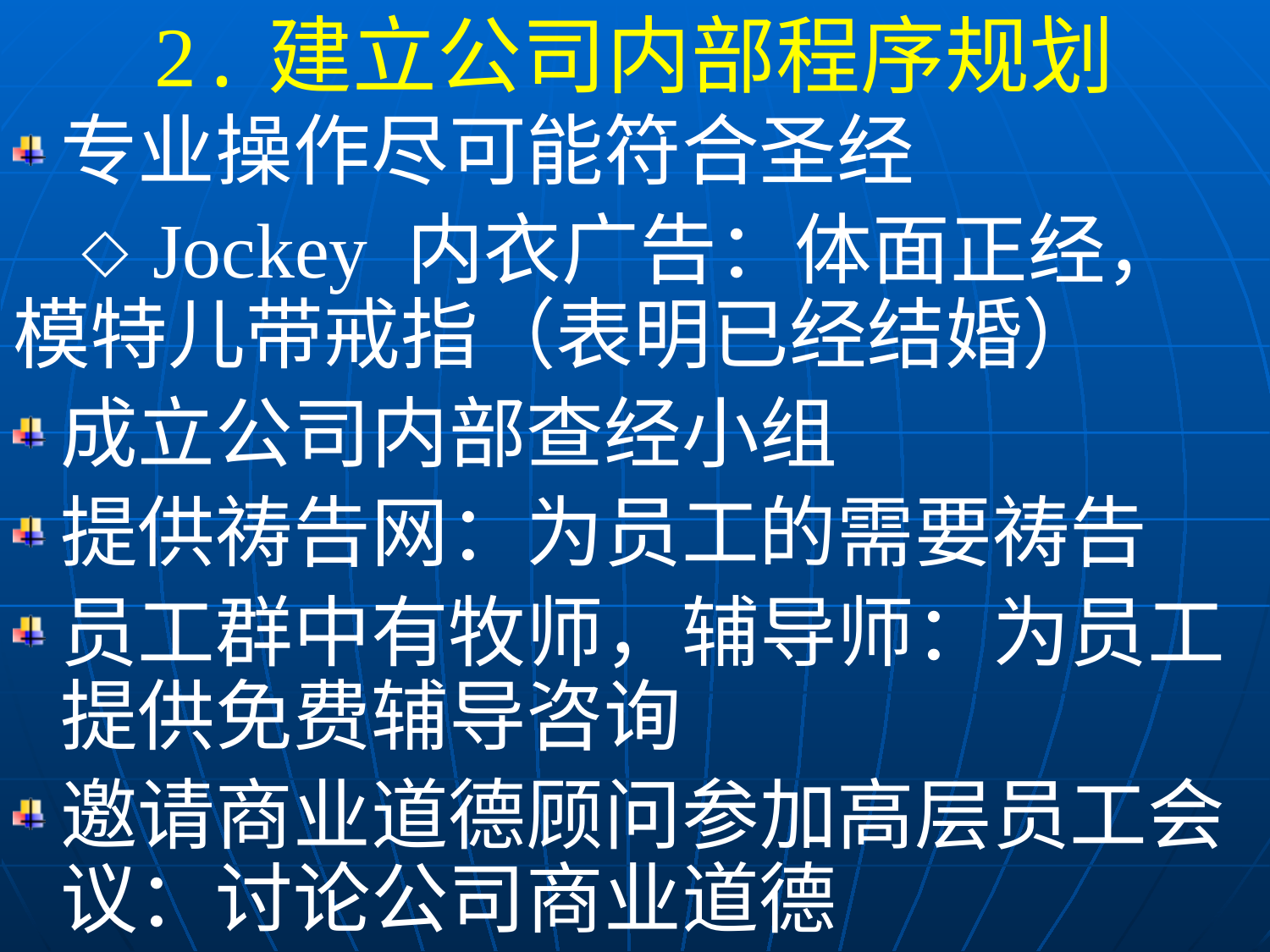

2.建立公司内部程序规划
专业操作尽可能符合圣经
 ◇Jockey 内衣广告：体面正经，模特儿带戒指（表明已经结婚）
成立公司内部查经小组
提供祷告网：为员工的需要祷告
员工群中有牧师，辅导师：为员工提供免费辅导咨询
邀请商业道德顾问参加高层员工会议：讨论公司商业道德